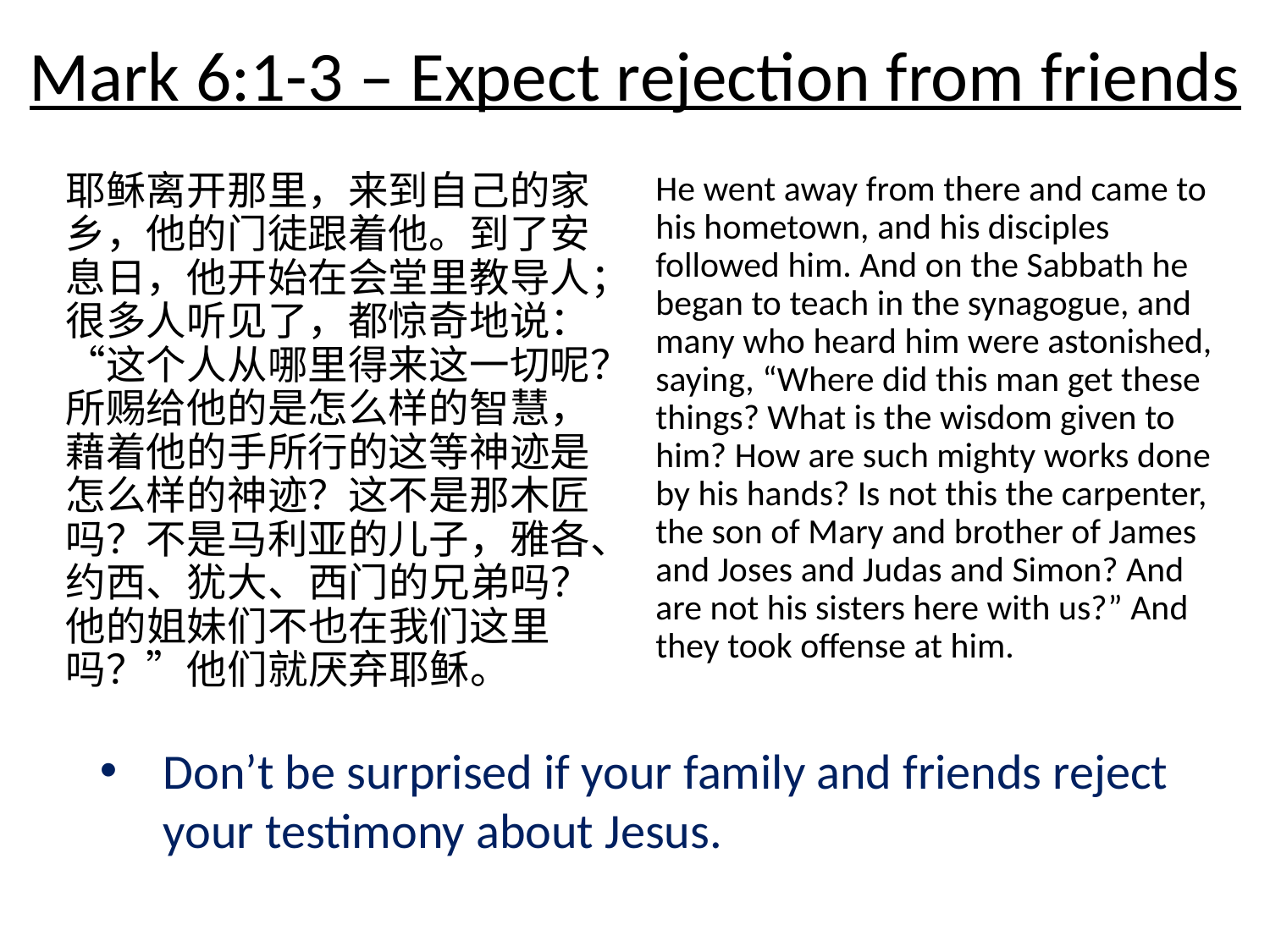

# Mark 6:1-3 – Expect rejection from friends
耶稣离开那里，来到自己的家乡，他的门徒跟着他。到了安息日，他开始在会堂里教导人；很多人听见了，都惊奇地说：“这个人从哪里得来这一切呢？所赐给他的是怎么样的智慧，藉着他的手所行的这等神迹是怎么样的神迹？这不是那木匠吗？不是马利亚的儿子，雅各、约西、犹大、西门的兄弟吗？他的姐妹们不也在我们这里吗？”他们就厌弃耶稣。
He went away from there and came to his hometown, and his disciples followed him. And on the Sabbath he began to teach in the synagogue, and many who heard him were astonished, saying, “Where did this man get these things? What is the wisdom given to him? How are such mighty works done by his hands? Is not this the carpenter, the son of Mary and brother of James and Joses and Judas and Simon? And are not his sisters here with us?” And they took offense at him.
Don’t be surprised if your family and friends reject your testimony about Jesus.